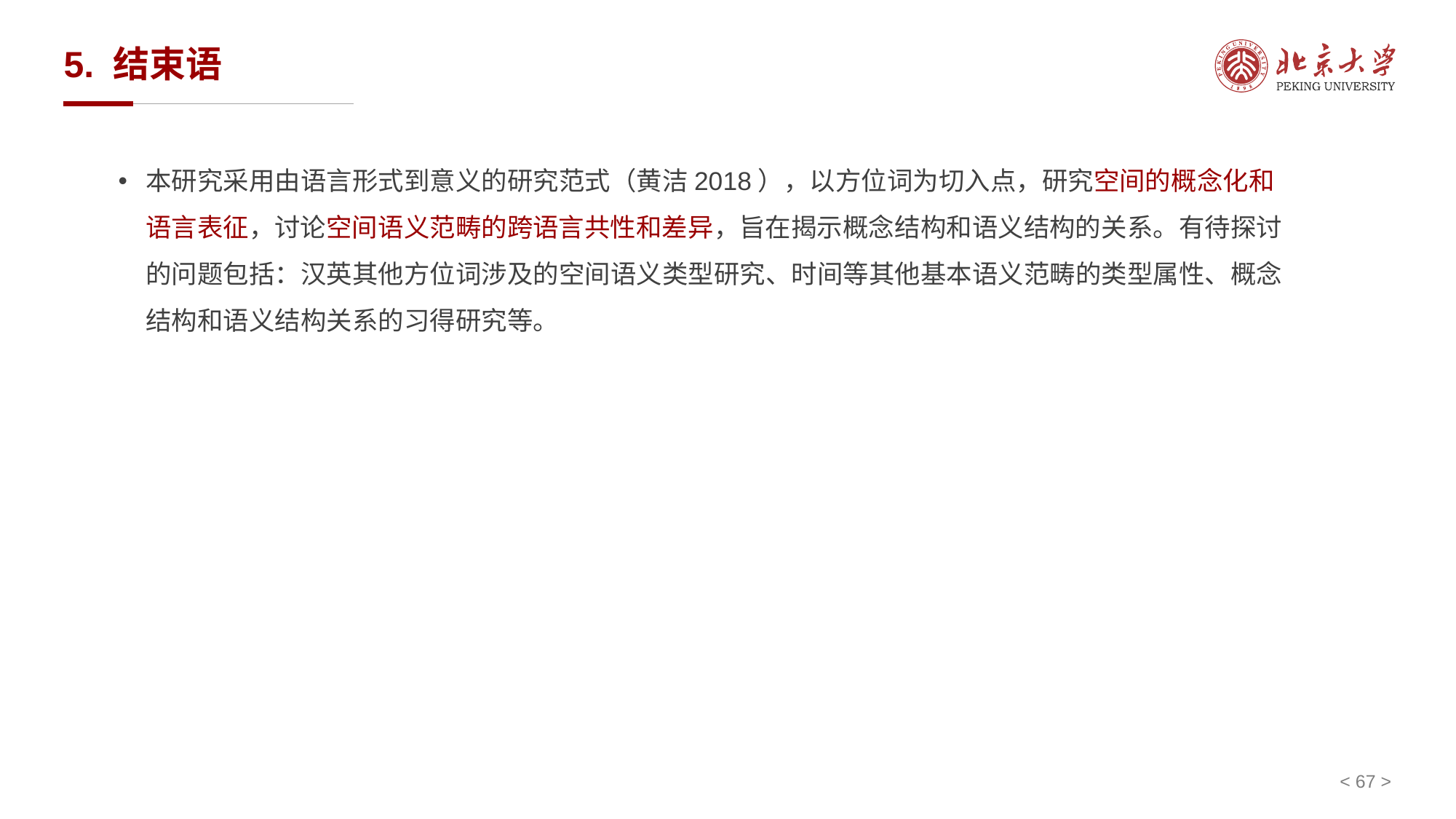

# 5. 结束语
本研究采用由语言形式到意义的研究范式（黄洁2018），以方位词为切入点，研究空间的概念化和语言表征，讨论空间语义范畴的跨语言共性和差异，旨在揭示概念结构和语义结构的关系。有待探讨的问题包括：汉英其他方位词涉及的空间语义类型研究、时间等其他基本语义范畴的类型属性、概念结构和语义结构关系的习得研究等。
< 67 >